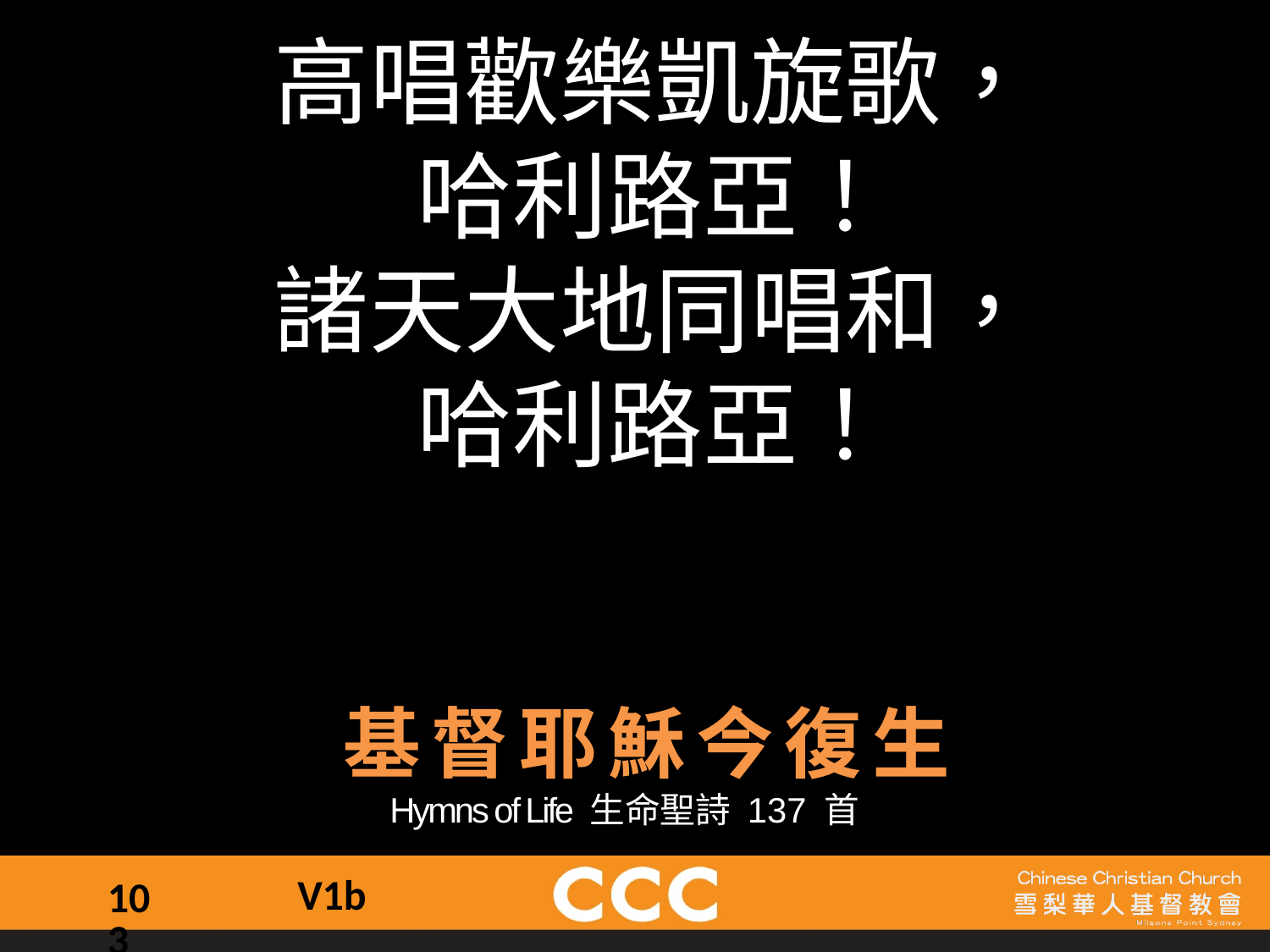

高唱歡樂凱旋歌，
哈利路亞！
諸天大地同唱和，
哈利路亞！
基督耶穌今復生
Hymns of Life 生命聖詩 137 首
V1b
103